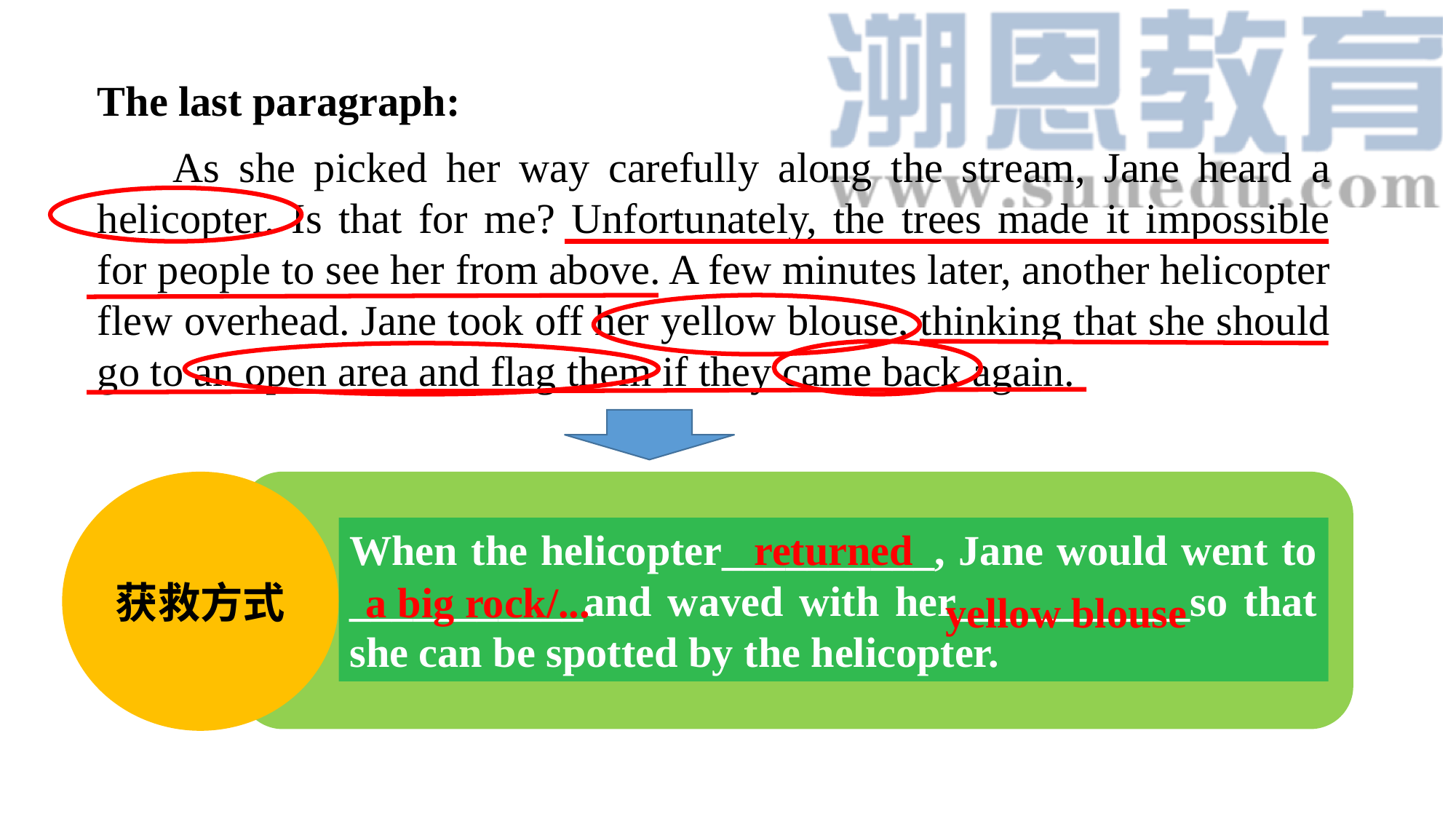

The last paragraph:
    As she picked her way carefully along the stream, Jane heard a helicopter. Is that for me? Unfortunately, the trees made it impossible for people to see her from above. A few minutes later, another helicopter flew overhead. Jane took off her yellow blouse, thinking that she should go to an open area and flag them if they came back again.
#

获救方式

When the helicopter__________, Jane would went to ___________and waved with her___________so that she can be spotted by the helicopter.
returned
a big rock/...
yellow blouse